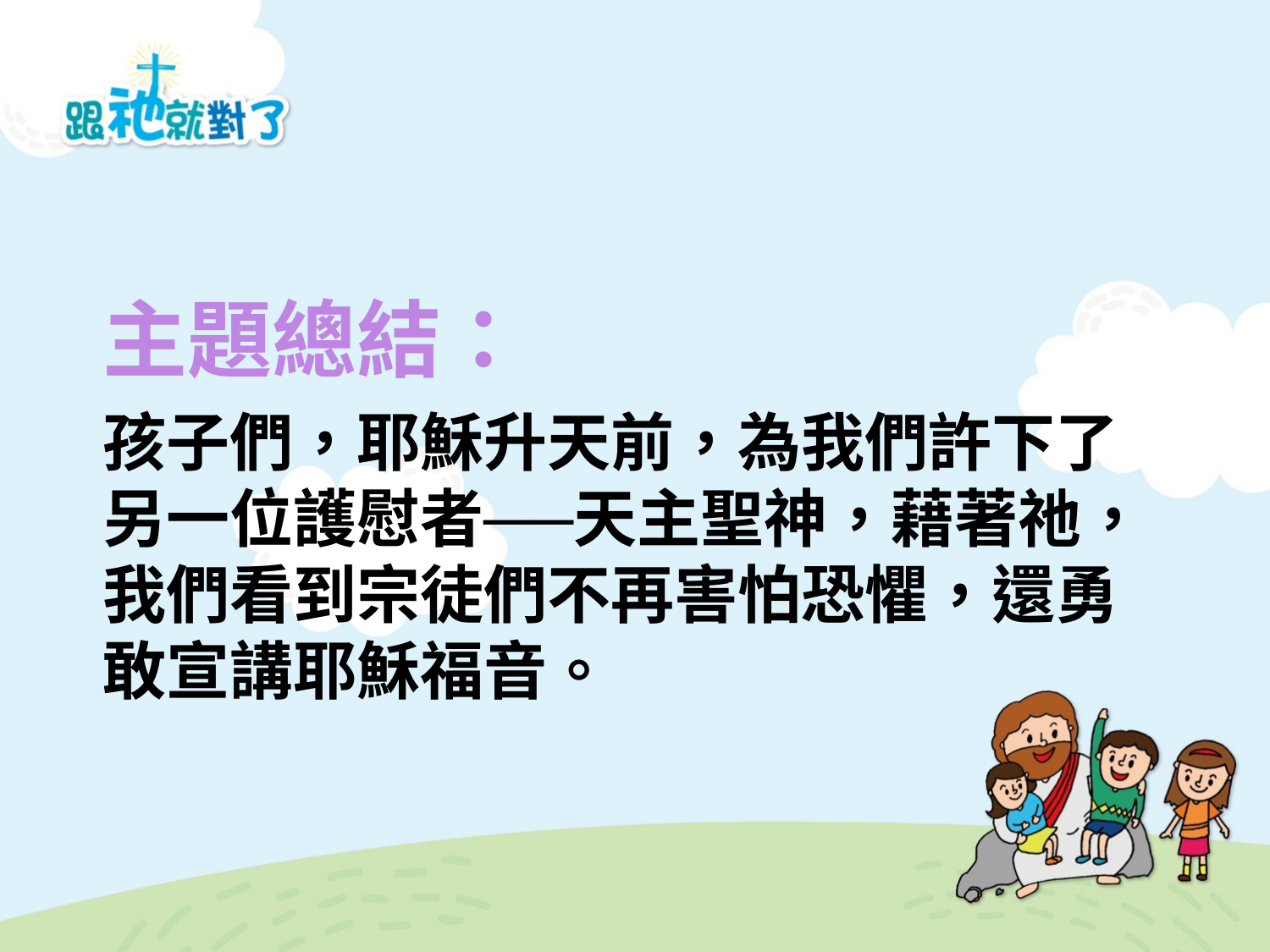

主題總結：
孩子們，耶穌升天前，為我們許下了另一位護慰者──天主聖神，藉著祂，我們看到宗徒們不再害怕恐懼，還勇敢宣講耶穌福音。